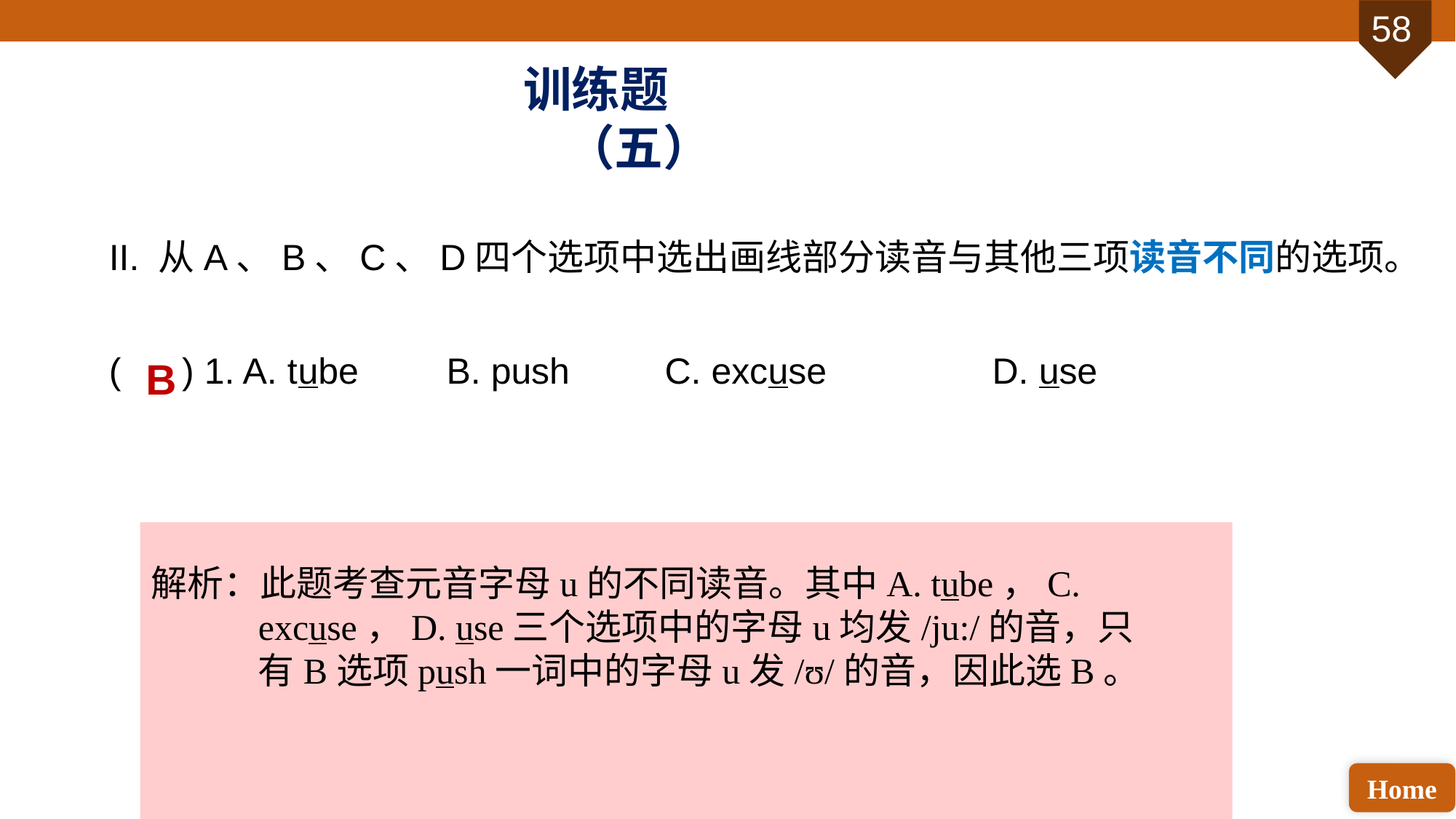

训练题（五）
II. 从A、B、C、D四个选项中选出画线部分读音与其他三项读音不同的选项。

(      ) 1. A. tube	 B. push	 C. excuse		 D. use
B

解析：此题考查元音字母u的不同读音。其中A. tube，C. excuse，D. use三个选项中的字母u均发/ju:/的音，只有B选项push一词中的字母u发/ʊ/的音，因此选B。